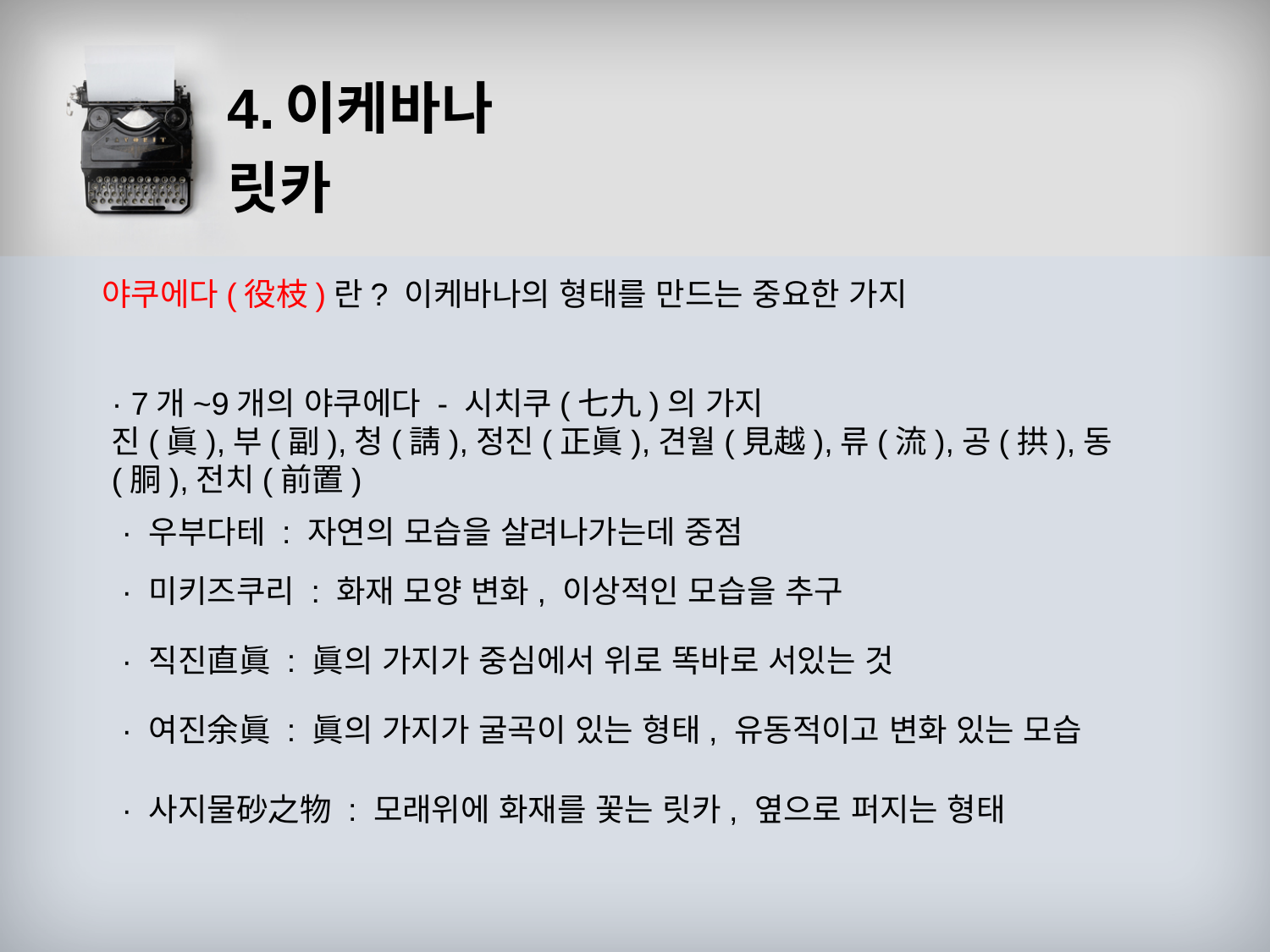

# 4.이케바나
릿카

야쿠에다(役枝)란? 이케바나의 형태를 만드는 중요한 가지
· 7개~9개의 야쿠에다 - 시치쿠(七九)의 가지
진(眞),부(副),청(請),정진(正眞),견월(見越),류(流),공(拱),동(胴),전치(前置)

· 우부다테 : 자연의 모습을 살려나가는데 중점
· 미키즈쿠리 : 화재 모양 변화, 이상적인 모습을 추구
· 직진直眞 : 眞의 가지가 중심에서 위로 똑바로 서있는 것
· 여진余眞 : 眞의 가지가 굴곡이 있는 형태, 유동적이고 변화 있는 모습
· 사지물砂之物 : 모래위에 화재를 꽃는 릿카, 옆으로 퍼지는 형태